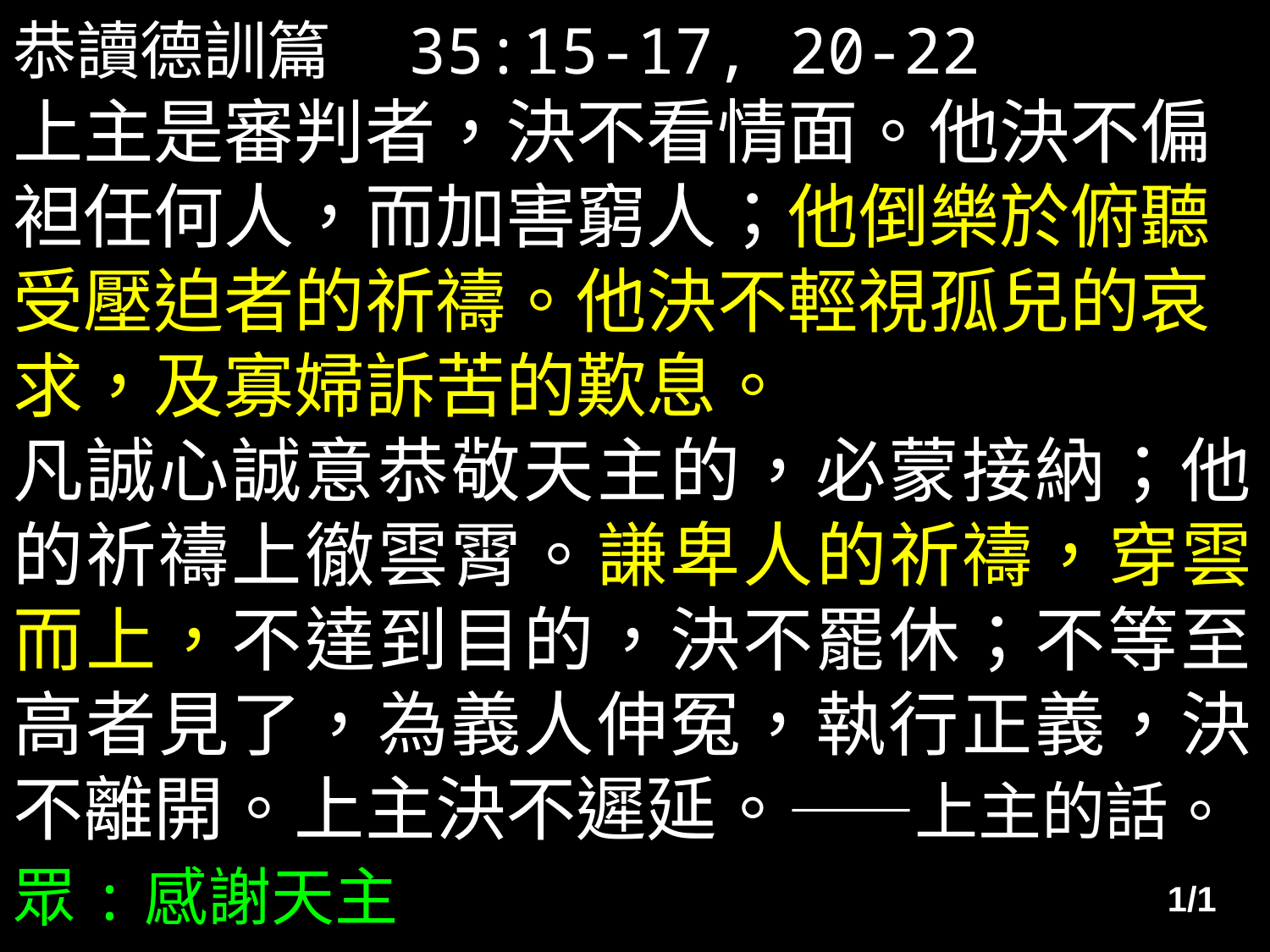

恭讀德訓篇　35:15-17, 20-22
上主是審判者，決不看情面。他決不偏袒任何人，而加害窮人；他倒樂於俯聽受壓迫者的祈禱。他決不輕視孤兒的哀求，及寡婦訴苦的歎息。
凡誠心誠意恭敬天主的，必蒙接納；他的祈禱上徹雲霄。謙卑人的祈禱，穿雲而上，不達到目的，決不罷休；不等至高者見了，為義人伸冤，執行正義，決不離開。上主決不遲延。——上主的話。
眾:感謝天主

1/1